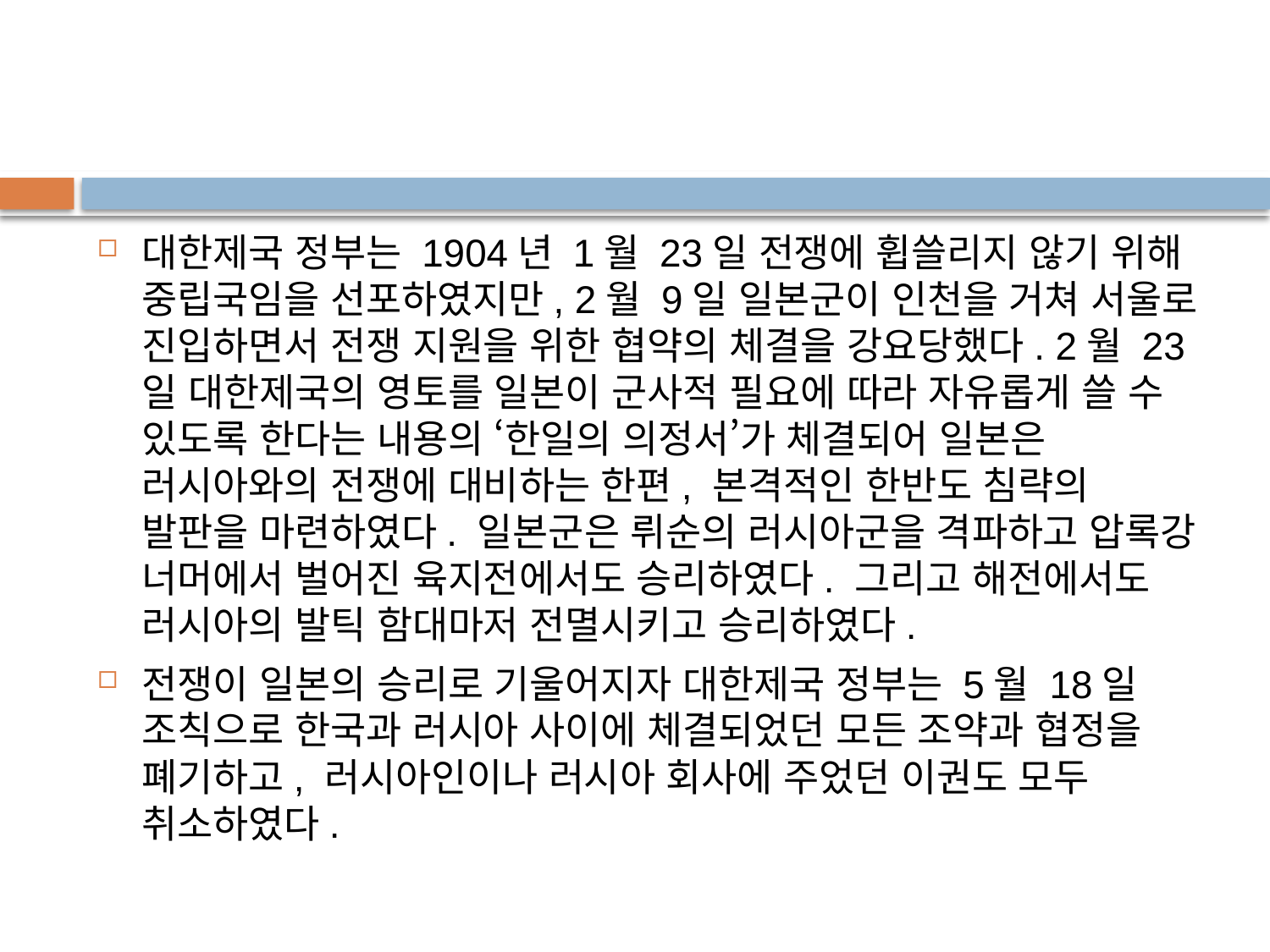

대한제국 정부는 1904년 1월 23일 전쟁에 휩쓸리지 않기 위해 중립국임을 선포하였지만, 2월 9일 일본군이 인천을 거쳐 서울로 진입하면서 전쟁 지원을 위한 협약의 체결을 강요당했다. 2월 23일 대한제국의 영토를 일본이 군사적 필요에 따라 자유롭게 쓸 수 있도록 한다는 내용의 ‘한일의 의정서’가 체결되어 일본은 러시아와의 전쟁에 대비하는 한편, 본격적인 한반도 침략의 발판을 마련하였다. 일본군은 뤼순의 러시아군을 격파하고 압록강 너머에서 벌어진 육지전에서도 승리하였다. 그리고 해전에서도 러시아의 발틱 함대마저 전멸시키고 승리하였다.
전쟁이 일본의 승리로 기울어지자 대한제국 정부는 5월 18일 조칙으로 한국과 러시아 사이에 체결되었던 모든 조약과 협정을 폐기하고, 러시아인이나 러시아 회사에 주었던 이권도 모두 취소하였다.